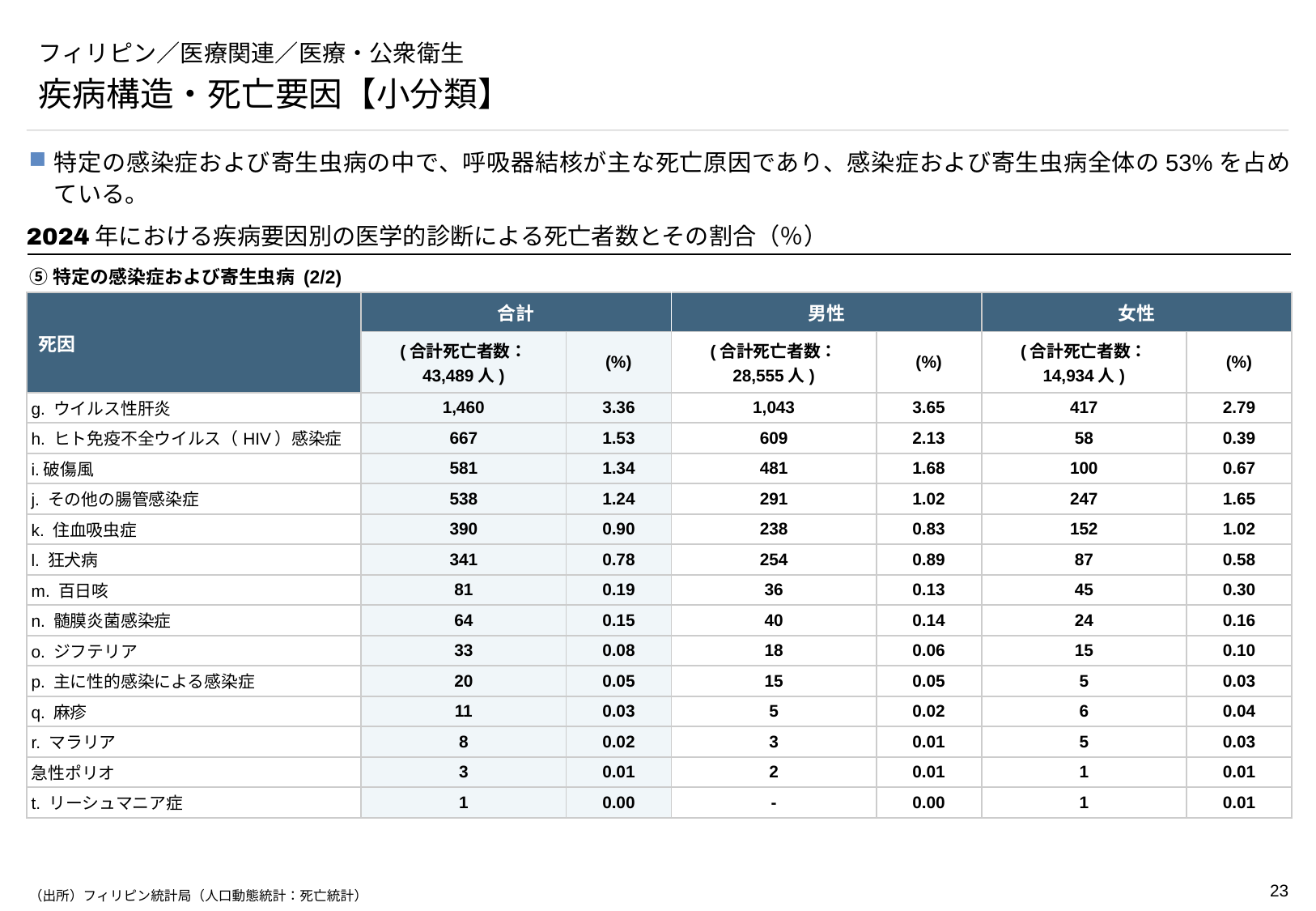

# フィリピン／医療関連／医療・公衆衛生
疾病構造・死亡要因【小分類】
特定の感染症および寄生虫病の中で、呼吸器結核が主な死亡原因であり、感染症および寄生虫病全体の53%を占めている。
2024年における疾病要因別の医学的診断による死亡者数とその割合（％）
⑤特定の感染症および寄生虫病 (2/2)
| 死因 | 合計 |  | 男性 |  | 女性 |  |
| --- | --- | --- | --- | --- | --- | --- |
|  | (合計死亡者数： 43,489人) | (%) | (合計死亡者数： 28,555人) | (%) | (合計死亡者数： 14,934人) | (%) |
| g. ウイルス性肝炎 | 1,460 | 3.36 | 1,043 | 3.65 | 417 | 2.79 |
| h. ヒト免疫不全ウイルス（HIV）感染症 | 667 | 1.53 | 609 | 2.13 | 58 | 0.39 |
| i.破傷風 | 581 | 1.34 | 481 | 1.68 | 100 | 0.67 |
| j. その他の腸管感染症 | 538 | 1.24 | 291 | 1.02 | 247 | 1.65 |
| k. 住血吸虫症 | 390 | 0.90 | 238 | 0.83 | 152 | 1.02 |
| l. 狂犬病 | 341 | 0.78 | 254 | 0.89 | 87 | 0.58 |
| m. 百日咳 | 81 | 0.19 | 36 | 0.13 | 45 | 0.30 |
| n. 髄膜炎菌感染症 | 64 | 0.15 | 40 | 0.14 | 24 | 0.16 |
| o. ジフテリア | 33 | 0.08 | 18 | 0.06 | 15 | 0.10 |
| p. 主に性的感染による感染症 | 20 | 0.05 | 15 | 0.05 | 5 | 0.03 |
| q. 麻疹 | 11 | 0.03 | 5 | 0.02 | 6 | 0.04 |
| r. マラリア | 8 | 0.02 | 3 | 0.01 | 5 | 0.03 |
| 急性ポリオ | 3 | 0.01 | 2 | 0.01 | 1 | 0.01 |
| t. リーシュマニア症 | 1 | 0.00 | - | 0.00 | 1 | 0.01 |
（出所）フィリピン統計局（人口動態統計：死亡統計）